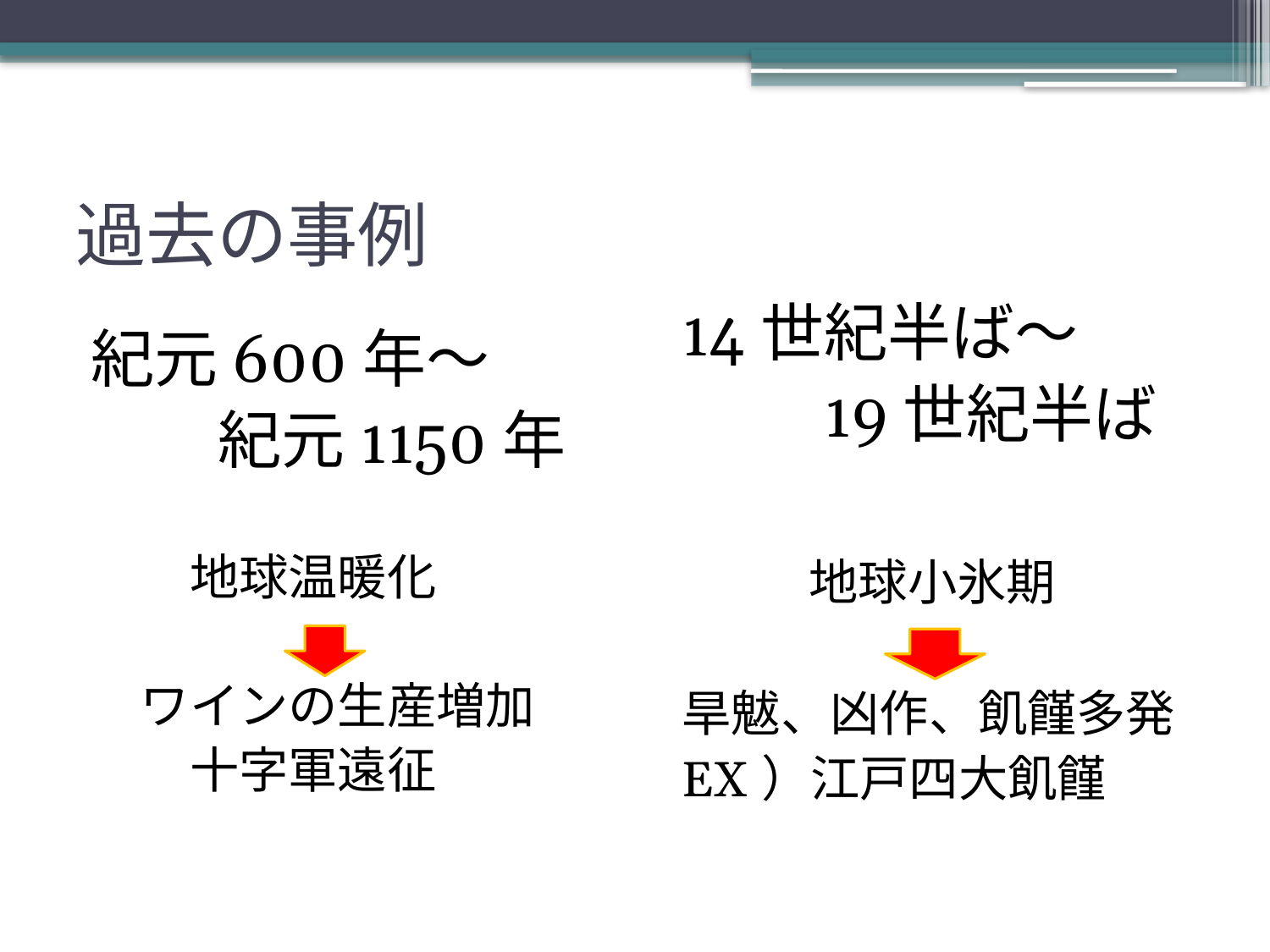

# 過去の事例
14世紀半ば～
　　19世紀半ば

　　地球小氷期

旱魃、凶作、飢饉多発
EX）江戸四大飢饉

紀元600年～
　　紀元1150年

　　地球温暖化

　ワインの生産増加
　　十字軍遠征